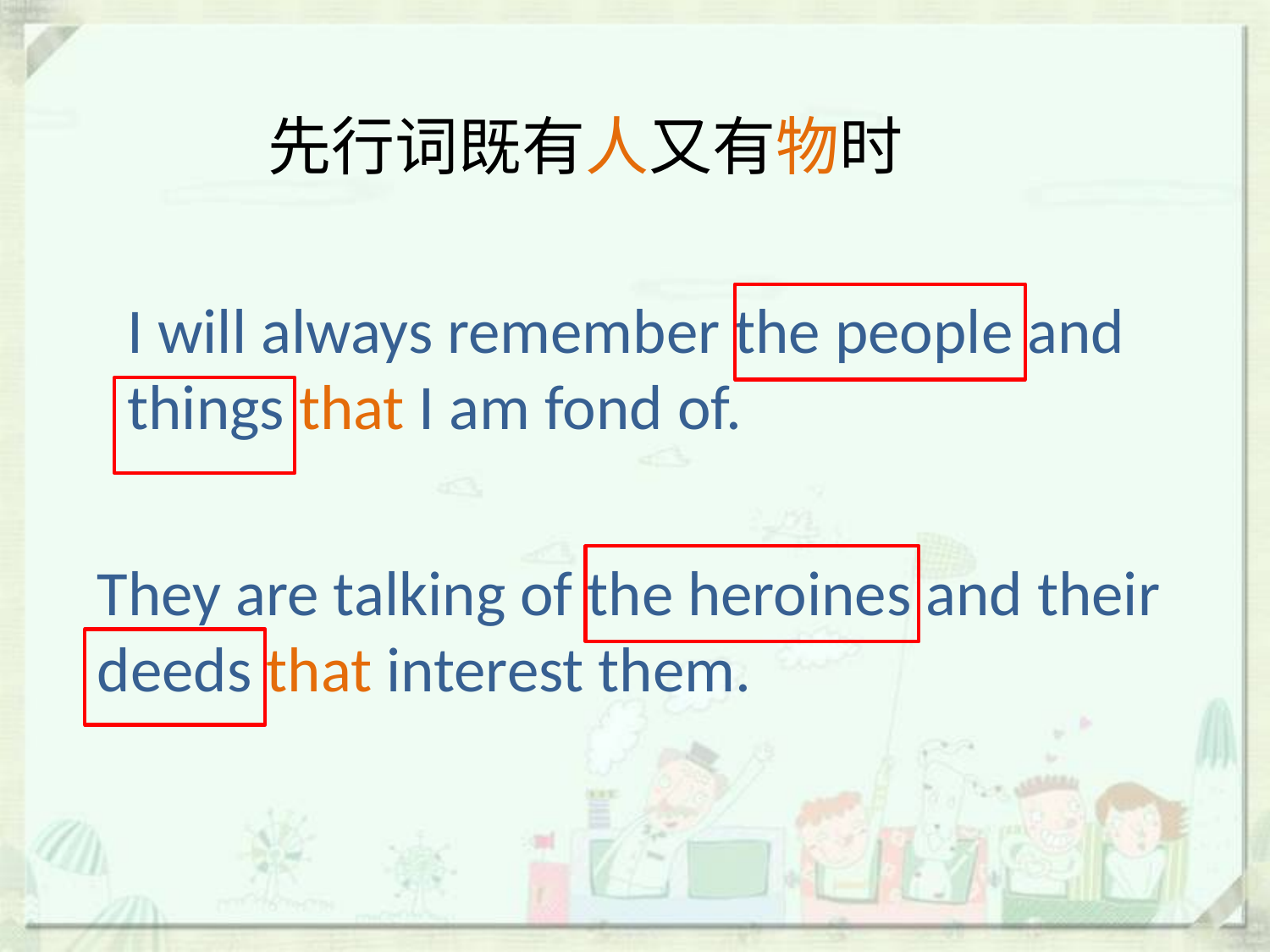

先行词既有人又有物时
I will always remember the people and things that I am fond of.

They are talking of the heroines and their deeds that interest them.